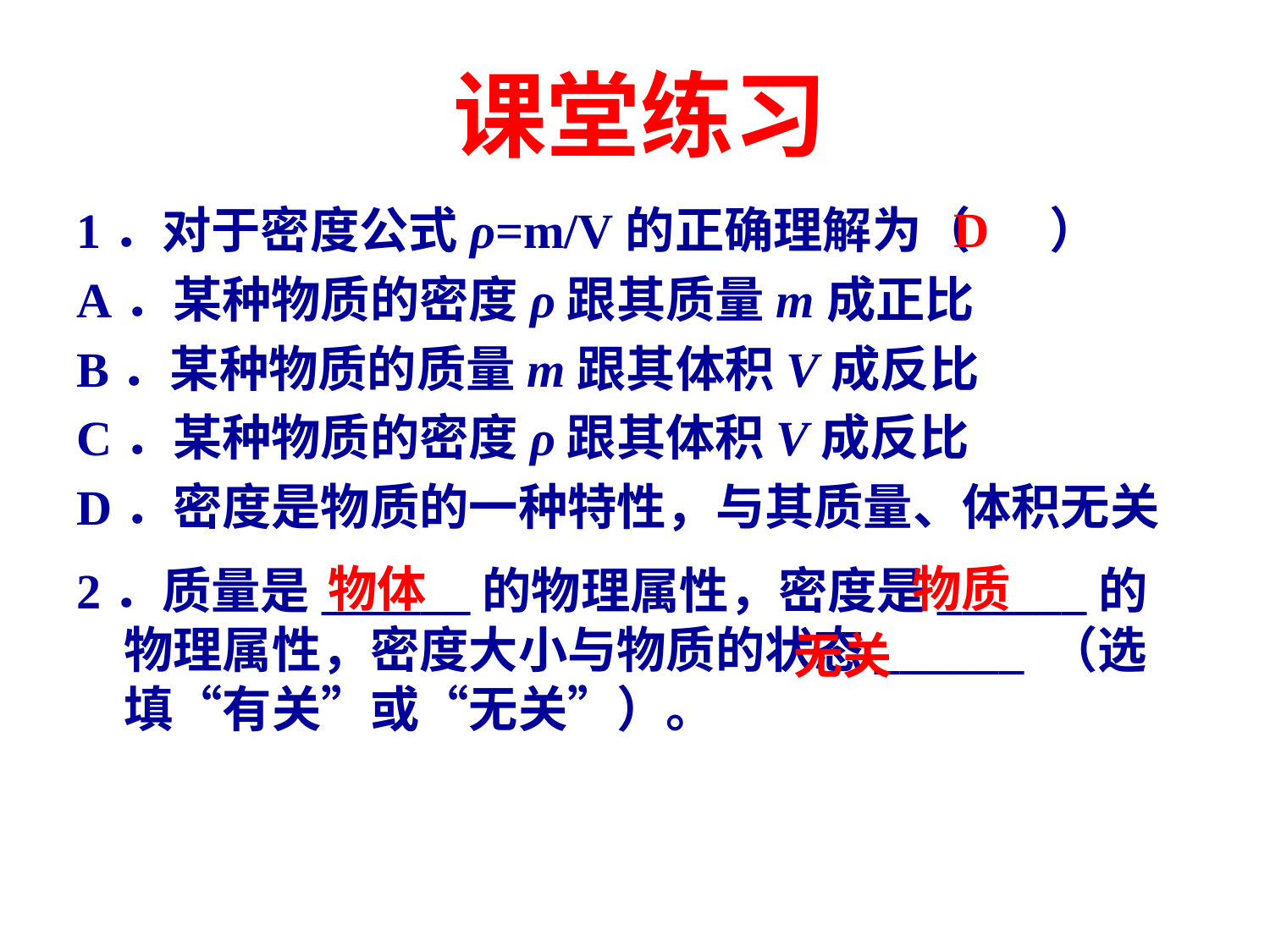

# 课堂练习
D
1．对于密度公式ρ=m/V的正确理解为（       ）
A．某种物质的密度ρ跟其质量m成正比
B．某种物质的质量m跟其体积V成反比
C．某种物质的密度ρ跟其体积V成反比
D．密度是物质的一种特性，与其质量、体积无关
2．质量是______的物理属性，密度是______的物理属性，密度大小与物质的状态______ （选填“有关”或“无关”）。
物体
物质
无关